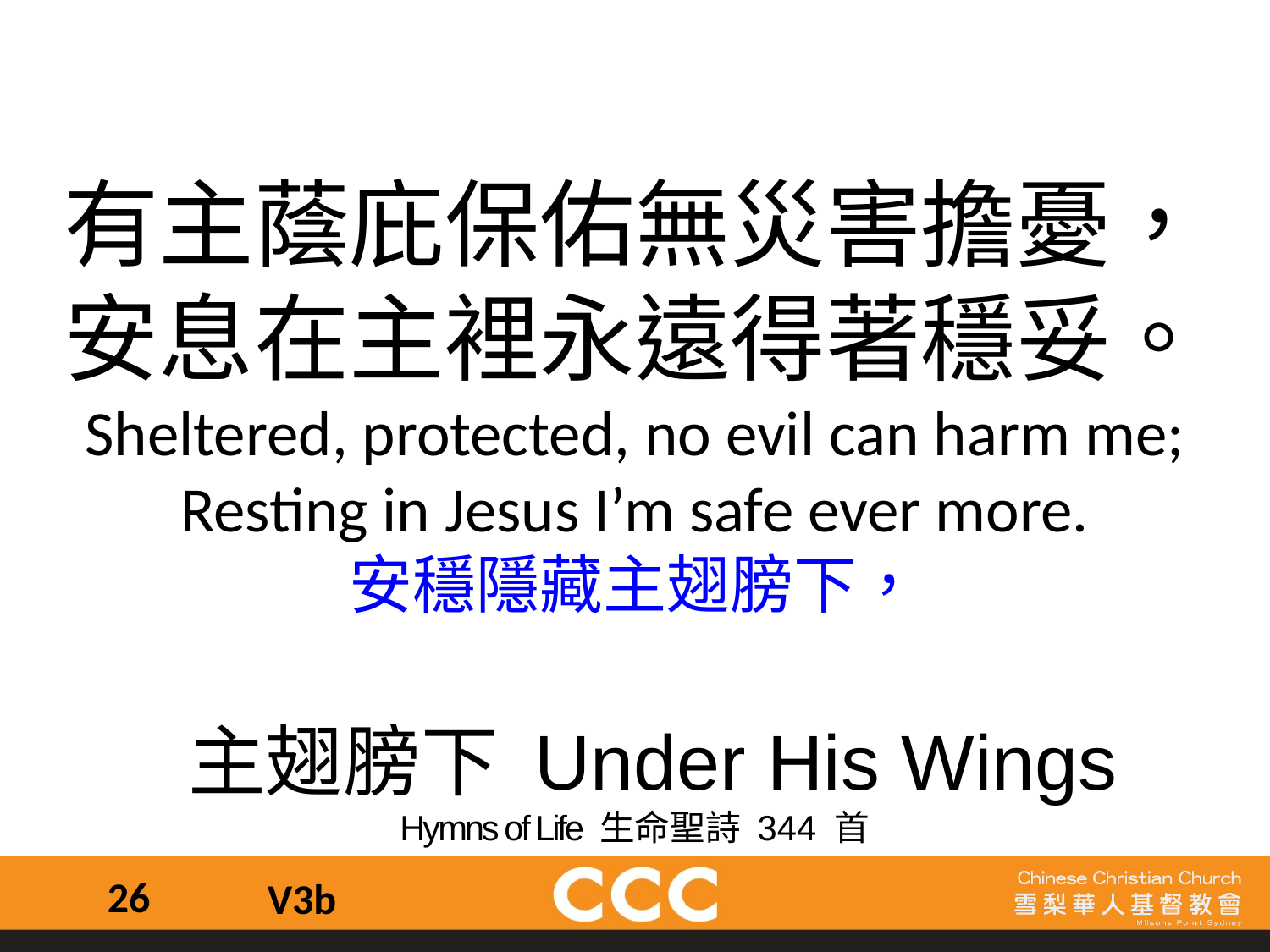

有主蔭庇保佑無災害擔憂，
安息在主裡永遠得著穩妥。
Sheltered, protected, no evil can harm me;
Resting in Jesus I’m safe ever more.
安穩隱藏主翅膀下，
 主翅膀下 Under His Wings
Hymns of Life 生命聖詩 344 首
26
V3b